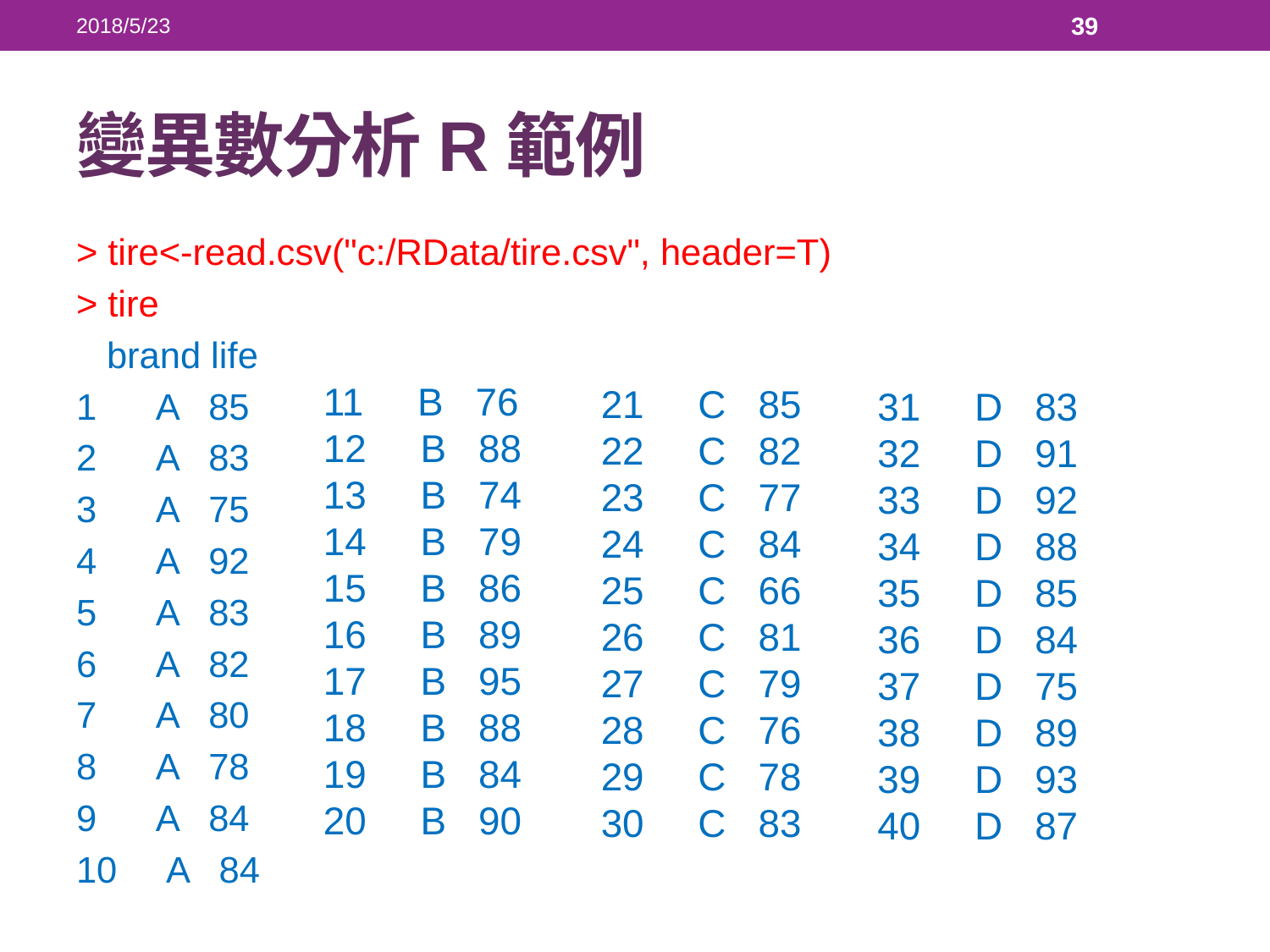

2018/5/23
39
# 變異數分析R範例
> tire<-read.csv("c:/RData/tire.csv", header=T)
> tire
   brand life
1      A   85
2      A   83
3      A   75
4      A   92
5      A   83
6      A   82
7      A   80
8      A   78
9      A   84
10     A   84
11     B   76
12     B   88
13     B   74
14     B   79
15     B   86
16     B   89
17     B   95
18     B   88
19     B   84
20     B   90
21     C   85
22     C   82
23     C   77
24     C   84
25     C   66
26     C   81
27     C   79
28     C   76
29     C   78
30     C   83
31     D   83
32     D   91
33     D   92
34     D   88
35     D   85
36     D   84
37     D   75
38     D   89
39     D   93
40     D   87